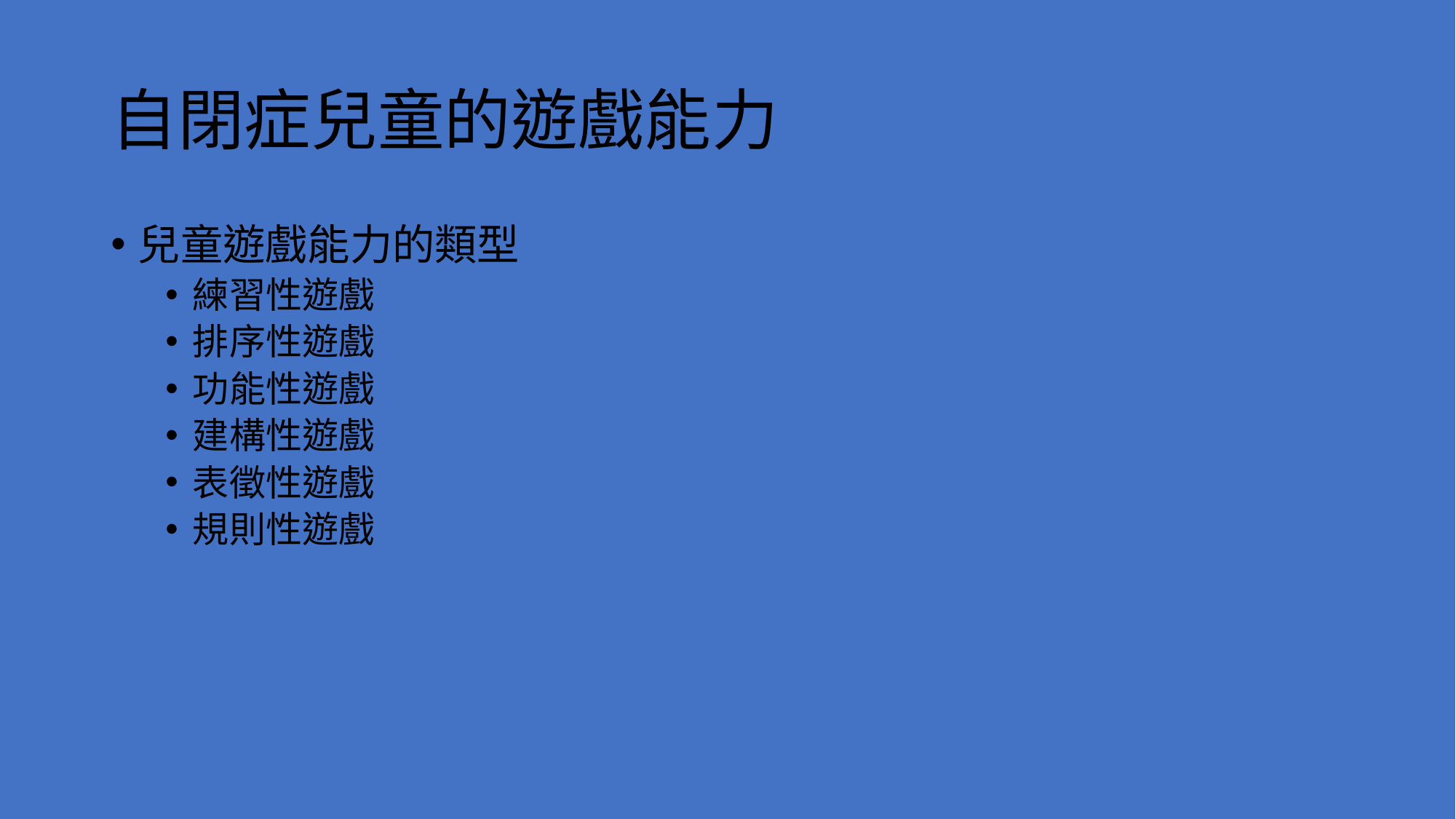

# 自閉症兒童的遊戲能力
兒童遊戲能力的類型
練習性遊戲
排序性遊戲
功能性遊戲
建構性遊戲
表徵性遊戲
規則性遊戲